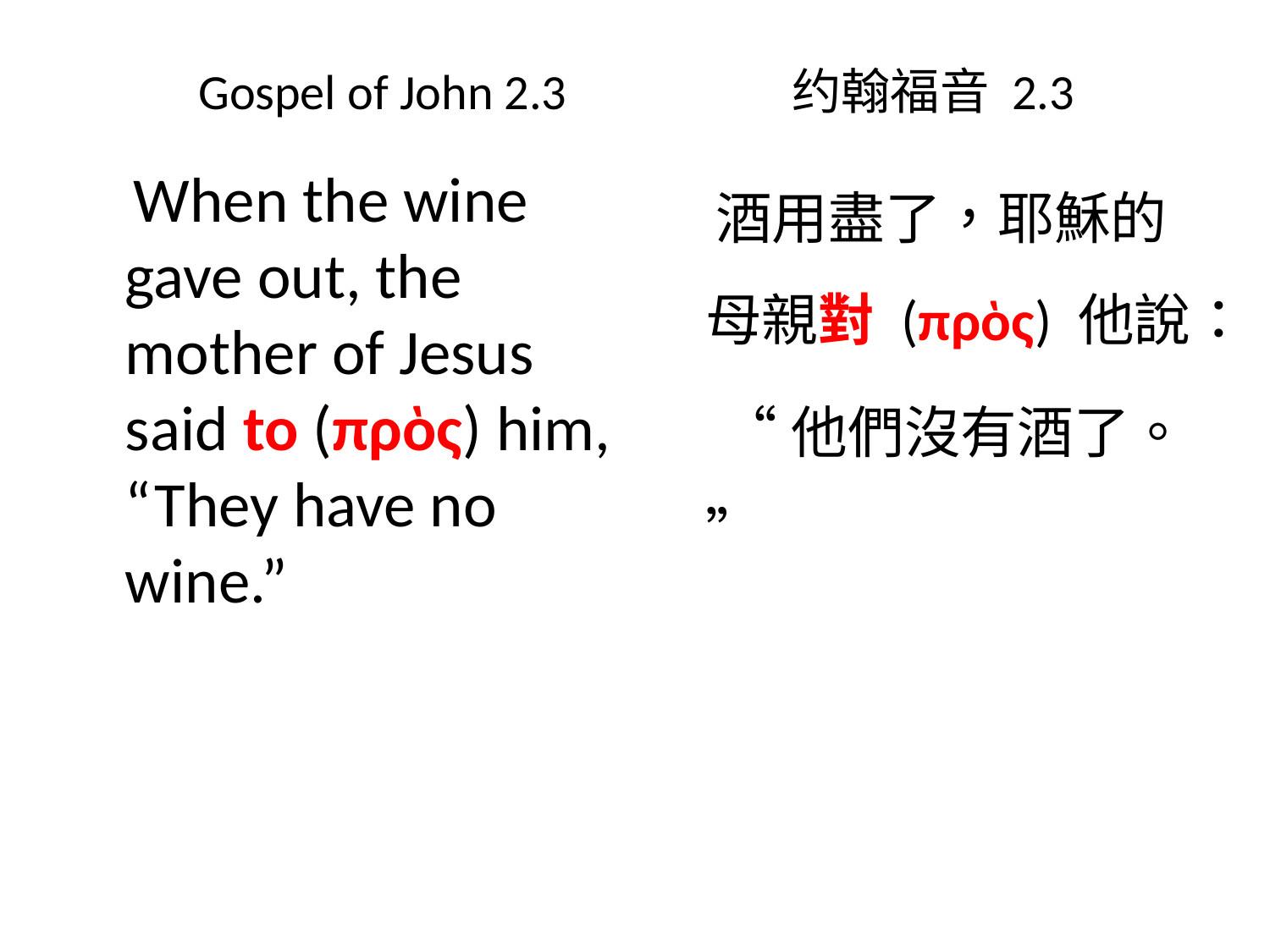

# Gospel of John 2.3                   约翰福音 2.3
     酒用盡了，耶穌的母親對 (πρὸς) 他說：
     “他們沒有酒了。”

     When the wine gave out, the mother of Jesus said to (πρὸς) him, “They have no wine.”